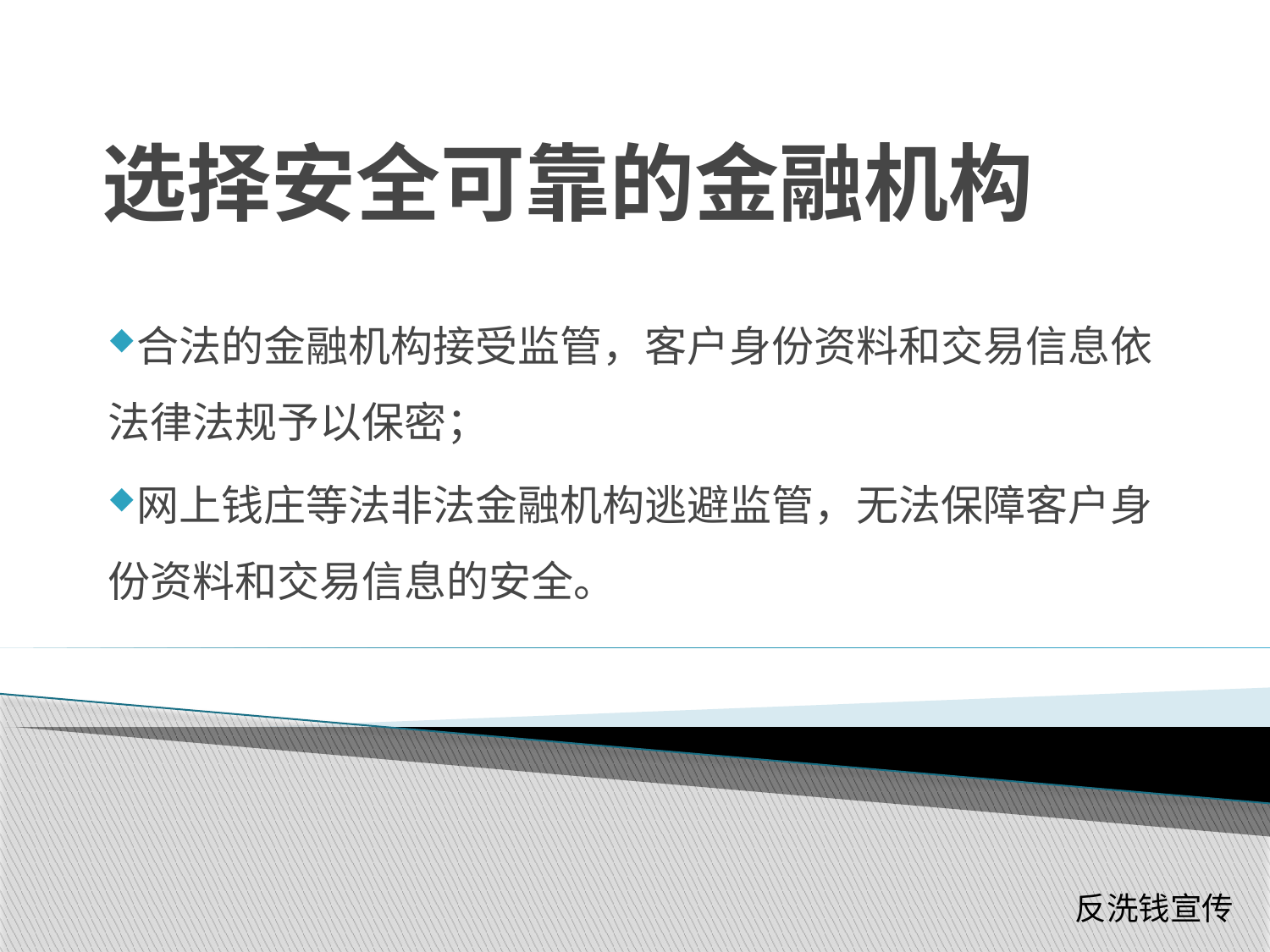

# 选择安全可靠的金融机构
合法的金融机构接受监管，客户身份资料和交易信息依法律法规予以保密；
网上钱庄等法非法金融机构逃避监管，无法保障客户身份资料和交易信息的安全。
反洗钱宣传